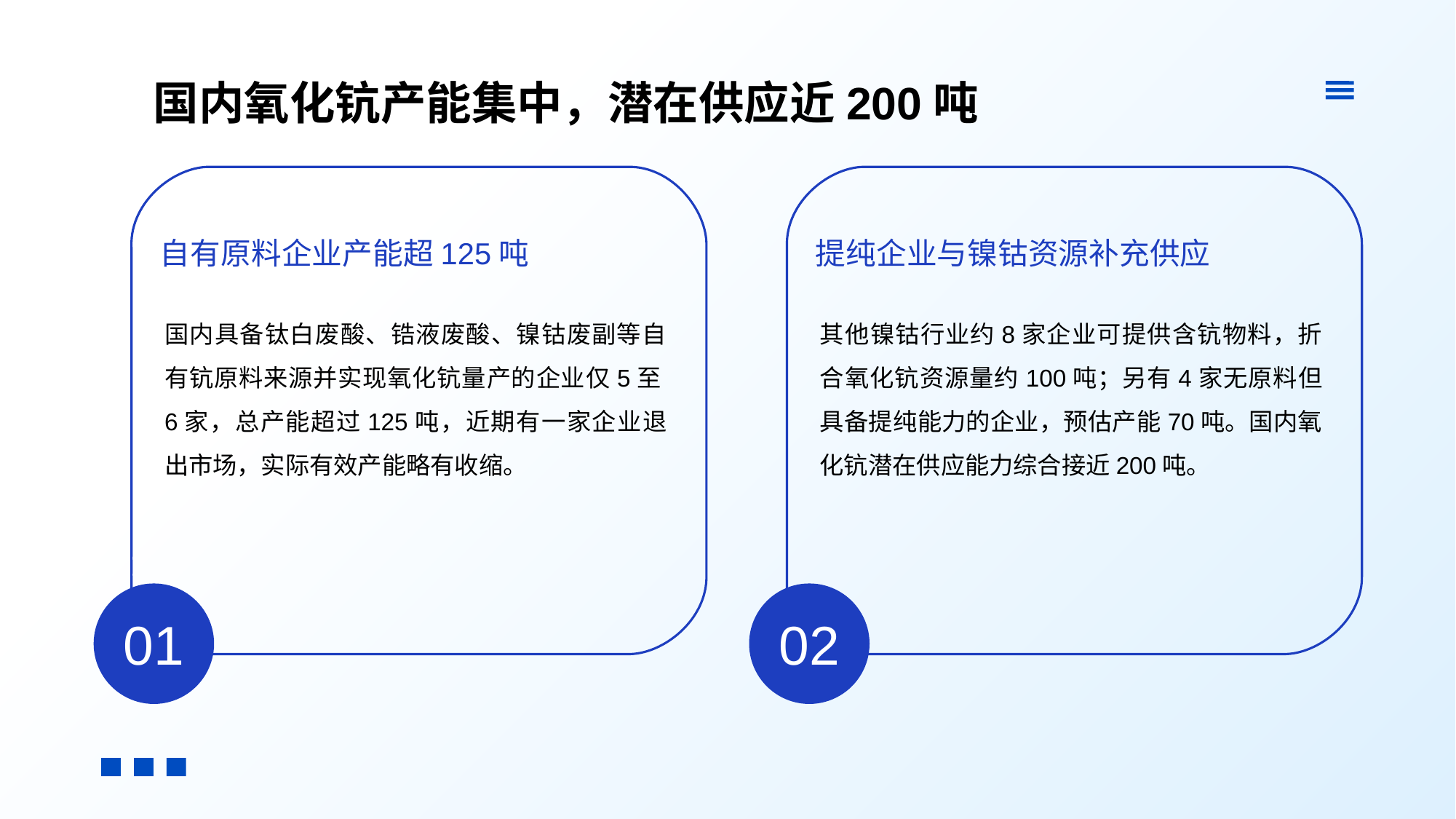

国内氧化钪产能集中，潜在供应近200吨

自有原料企业产能超125吨
提纯企业与镍钴资源补充供应
国内具备钛白废酸、锆液废酸、镍钴废副等自有钪原料来源并实现氧化钪量产的企业仅5至6家，总产能超过125吨，近期有一家企业退出市场，实际有效产能略有收缩。
其他镍钴行业约8家企业可提供含钪物料，折合氧化钪资源量约100吨；另有4家无原料但具备提纯能力的企业，预估产能70吨。国内氧化钪潜在供应能力综合接近200吨。

01
02